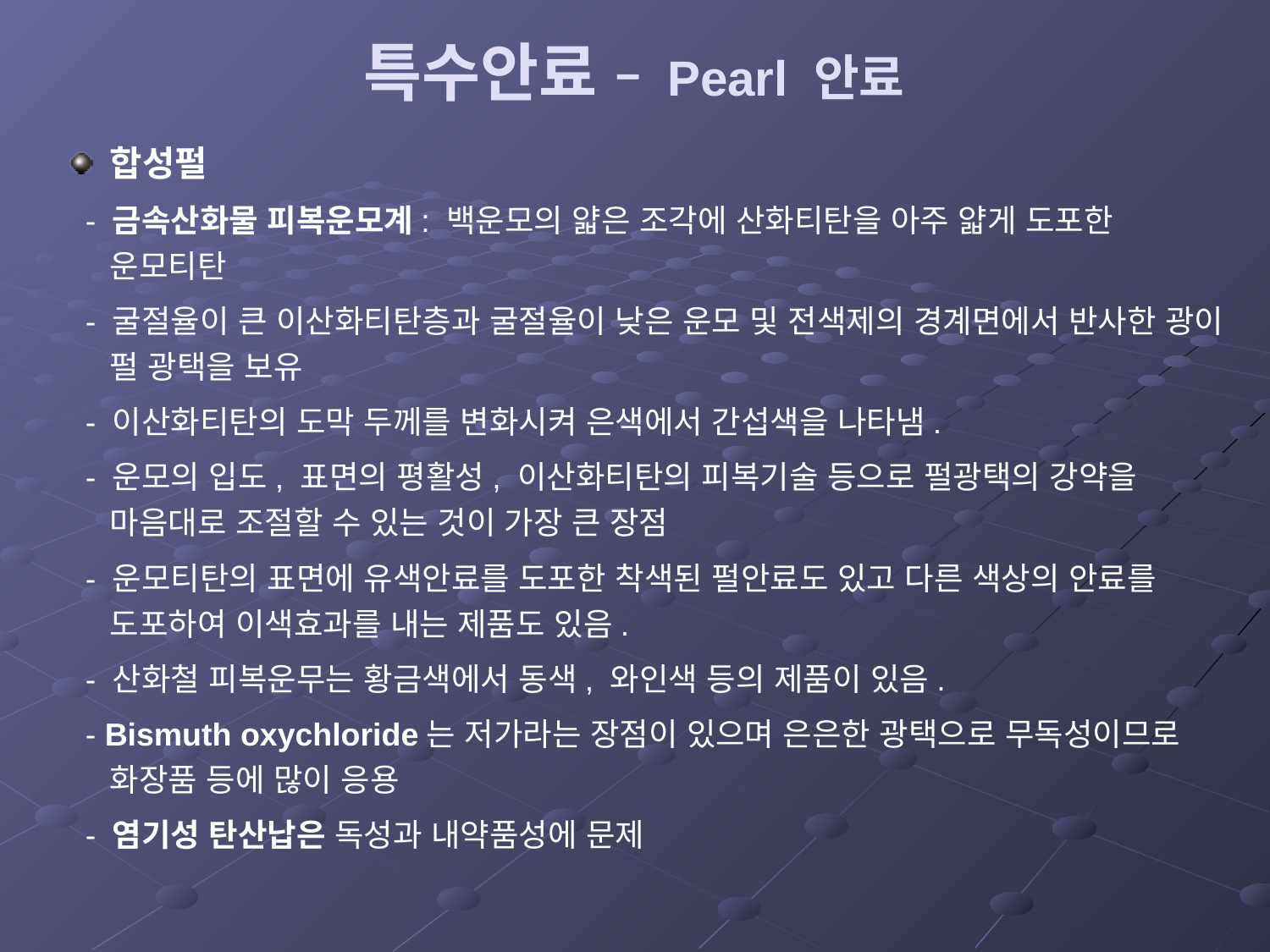

# 특수안료 – Pearl 안료
합성펄
  - 금속산화물 피복운모계: 백운모의 얇은 조각에 산화티탄을 아주 얇게 도포한 운모티탄
  - 굴절율이 큰 이산화티탄층과 굴절율이 낮은 운모 및 전색제의 경계면에서 반사한 광이 펄 광택을 보유
  - 이산화티탄의 도막 두께를 변화시켜 은색에서 간섭색을 나타냄.
  - 운모의 입도, 표면의 평활성, 이산화티탄의 피복기술 등으로 펄광택의 강약을 마음대로 조절할 수 있는 것이 가장 큰 장점
  - 운모티탄의 표면에 유색안료를 도포한 착색된 펄안료도 있고 다른 색상의 안료를 도포하여 이색효과를 내는 제품도 있음.
  - 산화철 피복운무는 황금색에서 동색, 와인색 등의 제품이 있음.
  - Bismuth oxychloride는 저가라는 장점이 있으며 은은한 광택으로 무독성이므로 화장품 등에 많이 응용
  - 염기성 탄산납은 독성과 내약품성에 문제